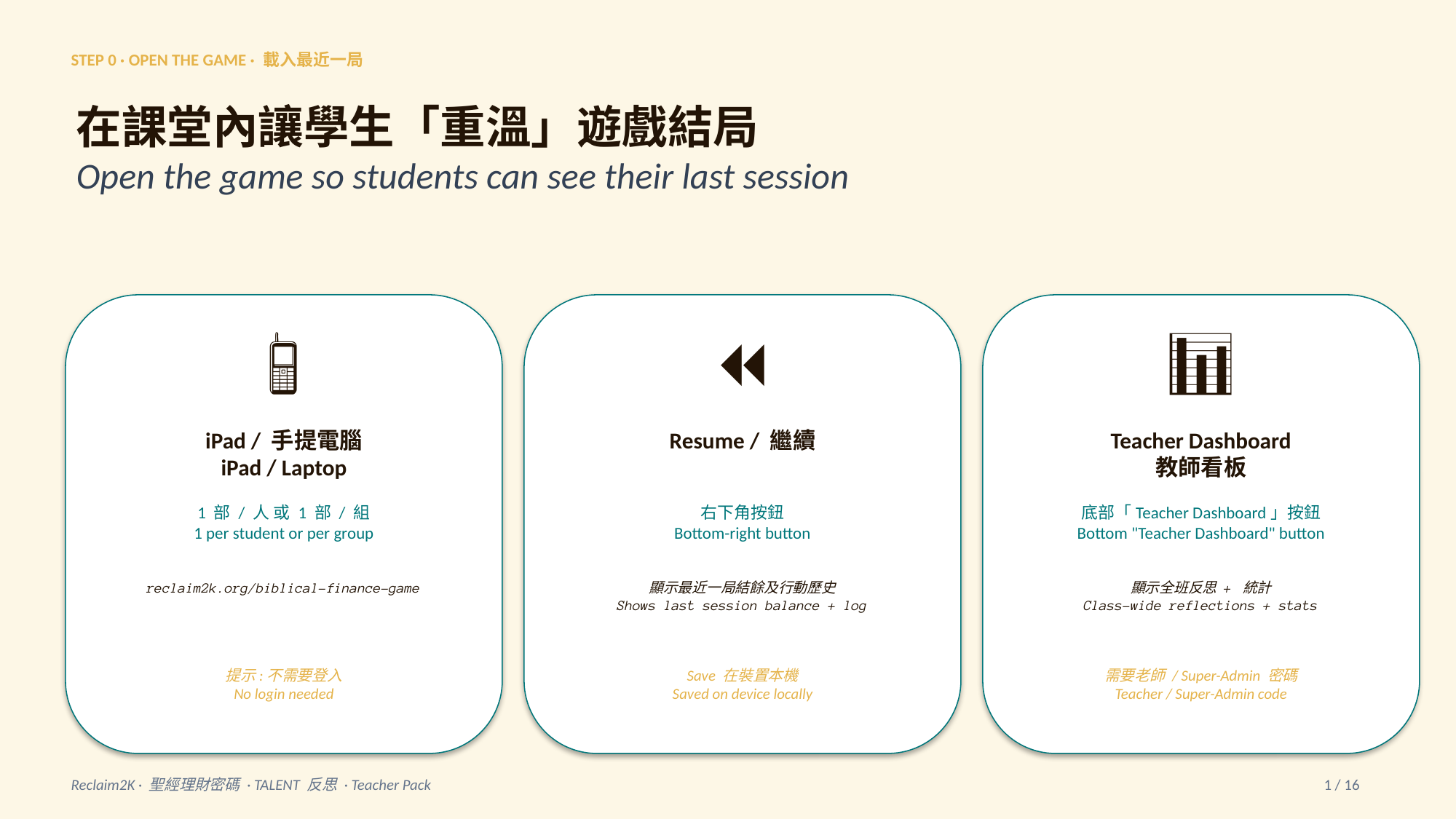

STEP 0 · OPEN THE GAME · 載入最近一局
在課堂內讓學生「重溫」遊戲結局
Open the game so students can see their last session

📱
⏪
📊
iPad / 手提電腦
iPad / Laptop
Resume / 繼續
Teacher Dashboard
教師看板
1 部 / 人 或 1 部 / 組
1 per student or per group
右下角按鈕
Bottom-right button
底部「Teacher Dashboard」按鈕
Bottom "Teacher Dashboard" button
reclaim2k.org/biblical-finance-game
顯示最近一局結餘及行動歷史
Shows last session balance + log
顯示全班反思 + 統計
Class-wide reflections + stats
提示:不需要登入
No login needed
Save 在裝置本機
Saved on device locally
需要老師 / Super-Admin 密碼
Teacher / Super-Admin code
Reclaim2K · 聖經理財密碼 · TALENT 反思 · Teacher Pack
1 / 16